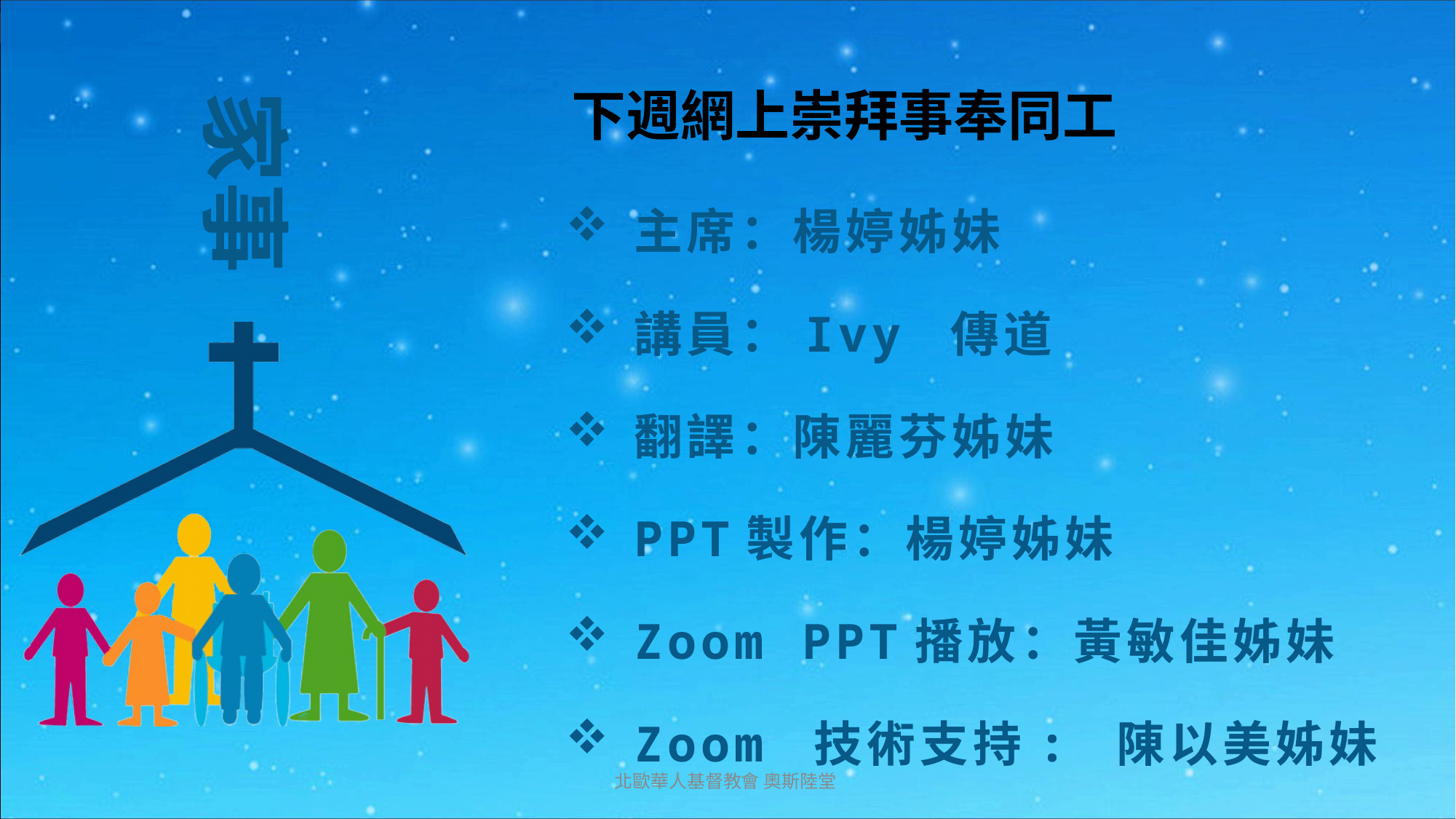

下週網上崇拜事奉同工
主席：楊婷姊妹
講員：Ivy 傳道
翻譯：陳麗芬姊妹
PPT製作：楊婷姊妹
Zoom PPT播放：黃敏佳姊妹
Zoom 技術支持: 陳以美姊妹
北歐華人基督教會 奧斯陸堂